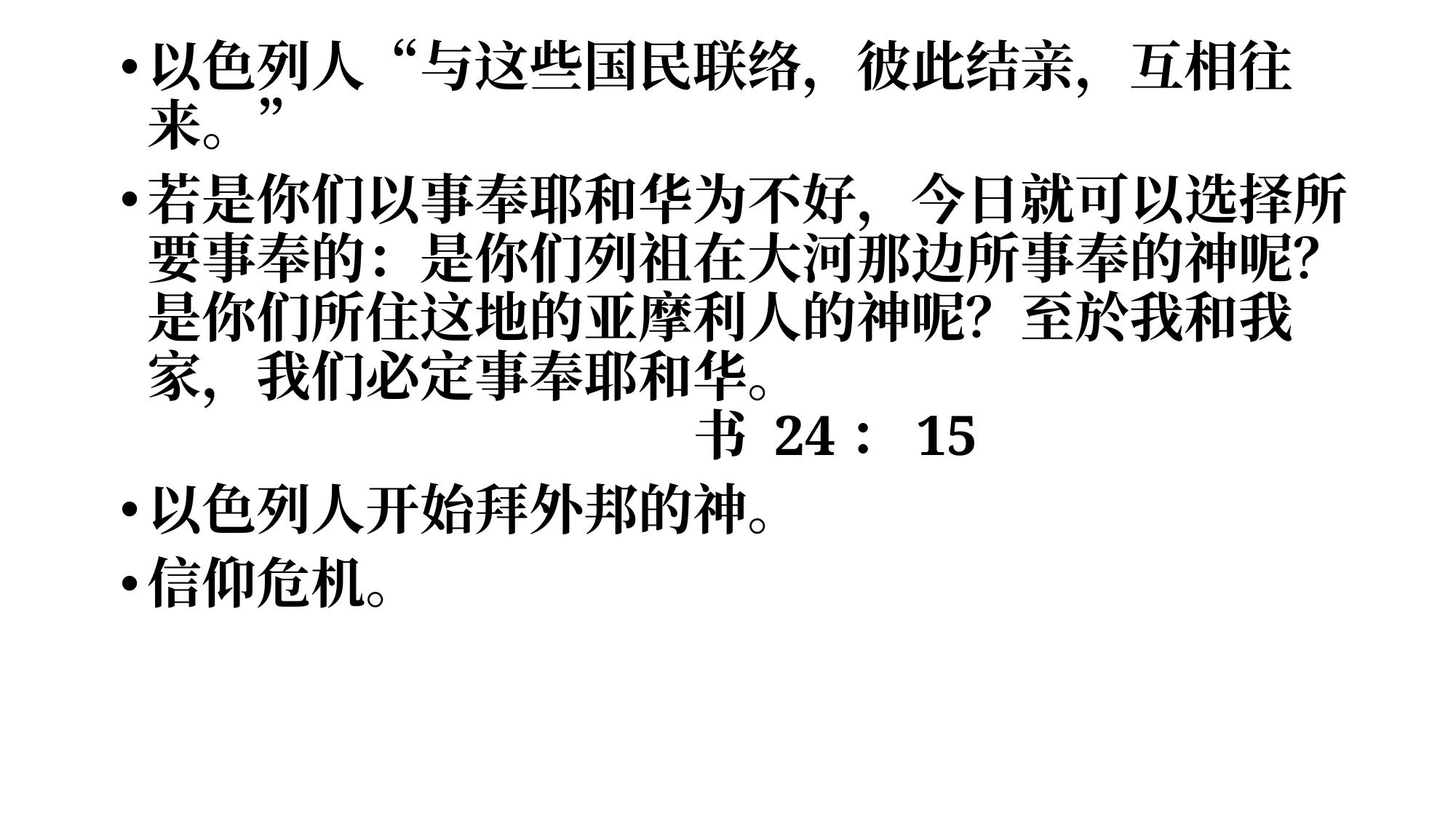

以色列人“与这些国民联络，彼此结亲，互相往来。”
若是你们以事奉耶和华为不好，今日就可以选择所要事奉的：是你们列祖在大河那边所事奉的神呢？是你们所住这地的亚摩利人的神呢？至於我和我家，我们必定事奉耶和华。										书 24：15
以色列人开始拜外邦的神。
信仰危机。